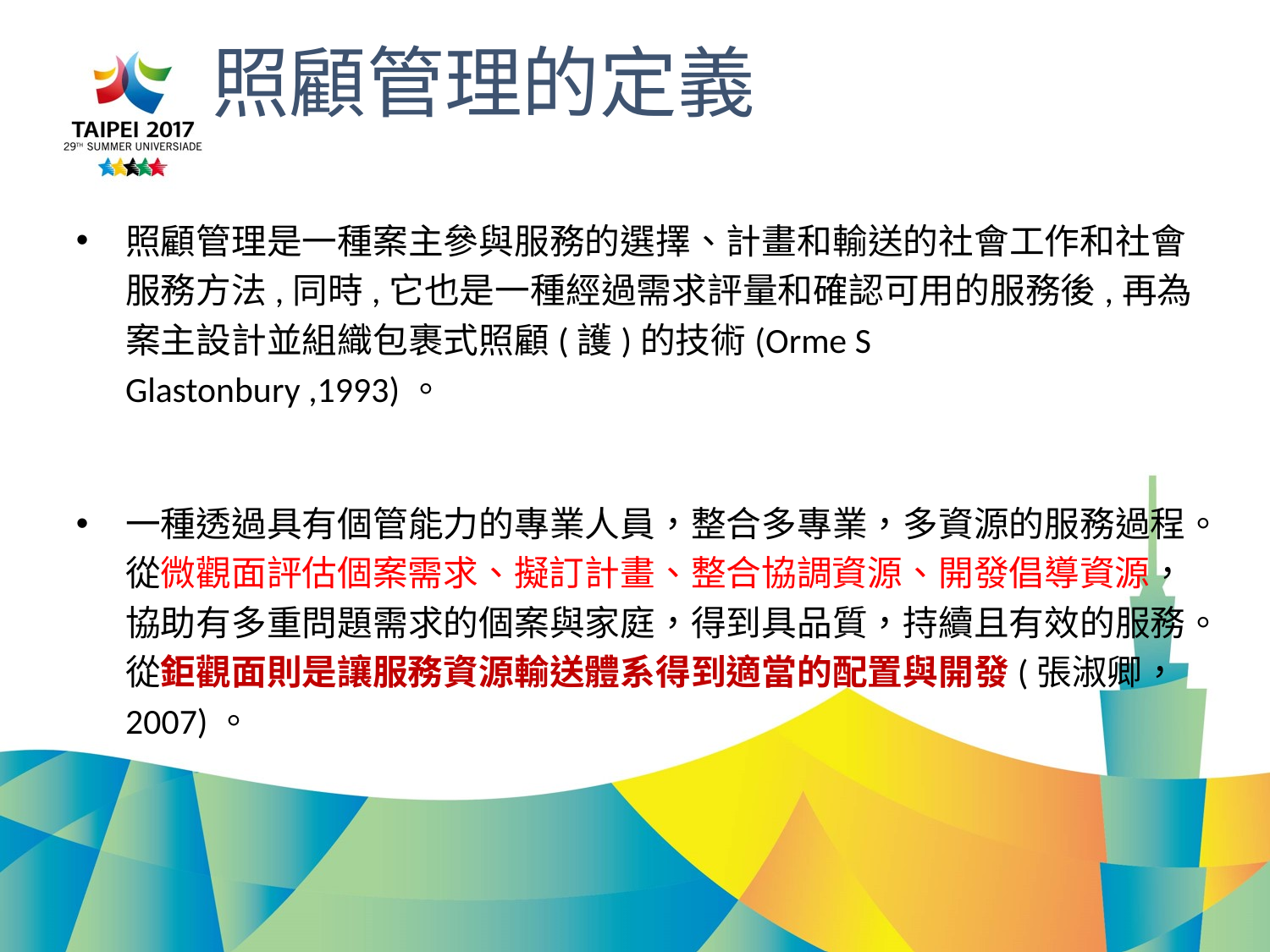

# 照顧管理的定義
照顧管理是一種案主參與服務的選擇、計畫和輸送的社會工作和社會服務方法,同時,它也是一種經過需求評量和確認可用的服務後,再為案主設計並組織包裹式照顧(護)的技術(Orme S Glastonbury ,1993)。

一種透過具有個管能力的專業人員，整合多專業，多資源的服務過程。從微觀面評估個案需求、擬訂計畫、整合協調資源、開發倡導資源，協助有多重問題需求的個案與家庭，得到具品質，持續且有效的服務。從鉅觀面則是讓服務資源輸送體系得到適當的配置與開發(張淑卿，2007)。